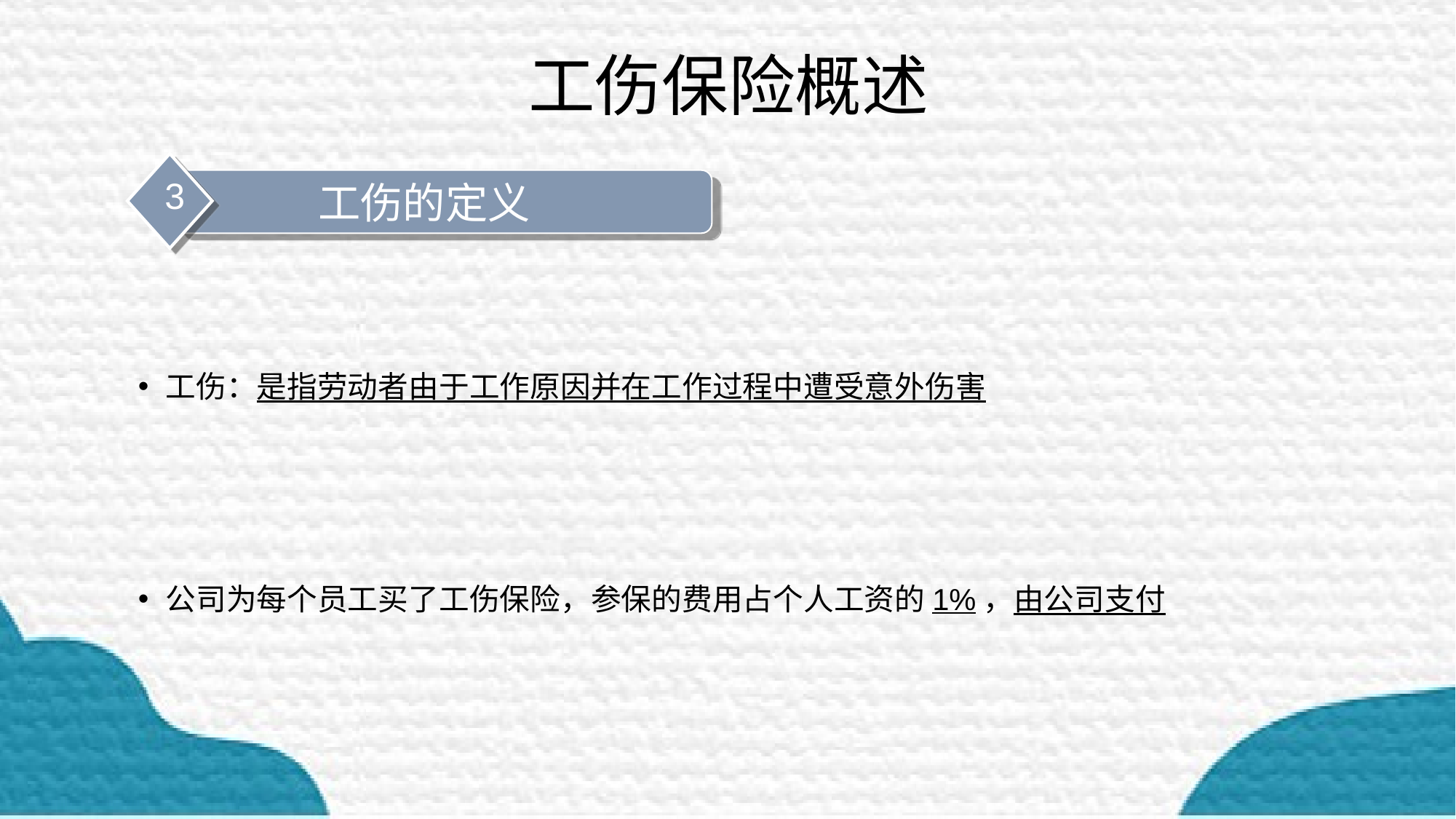

# 工伤保险概述

3

工伤的定义
工伤：是指劳动者由于工作原因并在工作过程中遭受意外伤害

公司为每个员工买了工伤保险，参保的费用占个人工资的1%，由公司支付